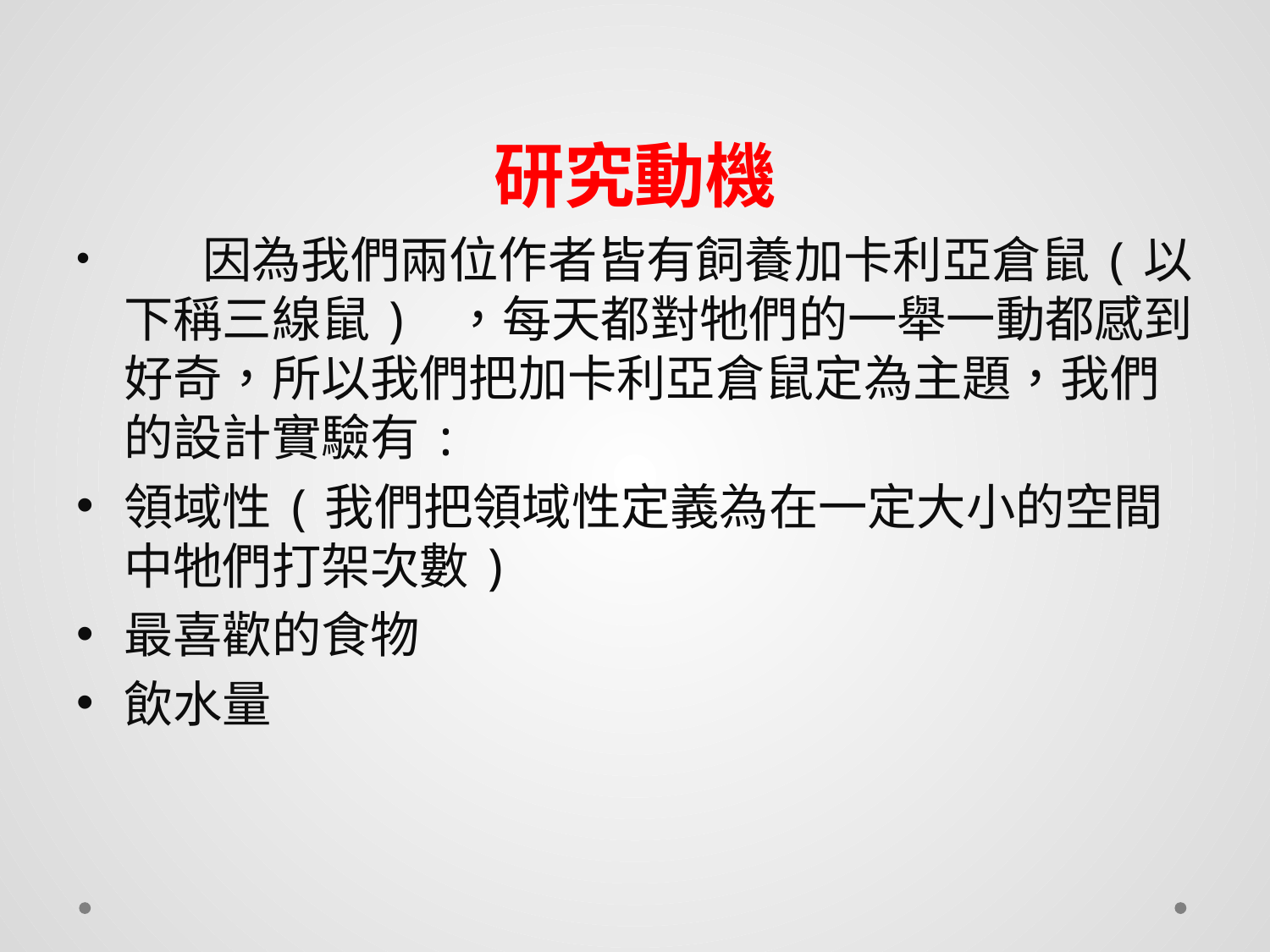

# 研究動機
        因為我們兩位作者皆有飼養加卡利亞倉鼠(以下稱三線鼠) ，每天都對牠們的一舉一動都感到好奇，所以我們把加卡利亞倉鼠定為主題，我們的設計實驗有:
領域性(我們把領域性定義為在一定大小的空間中牠們打架次數)
最喜歡的食物
飲水量